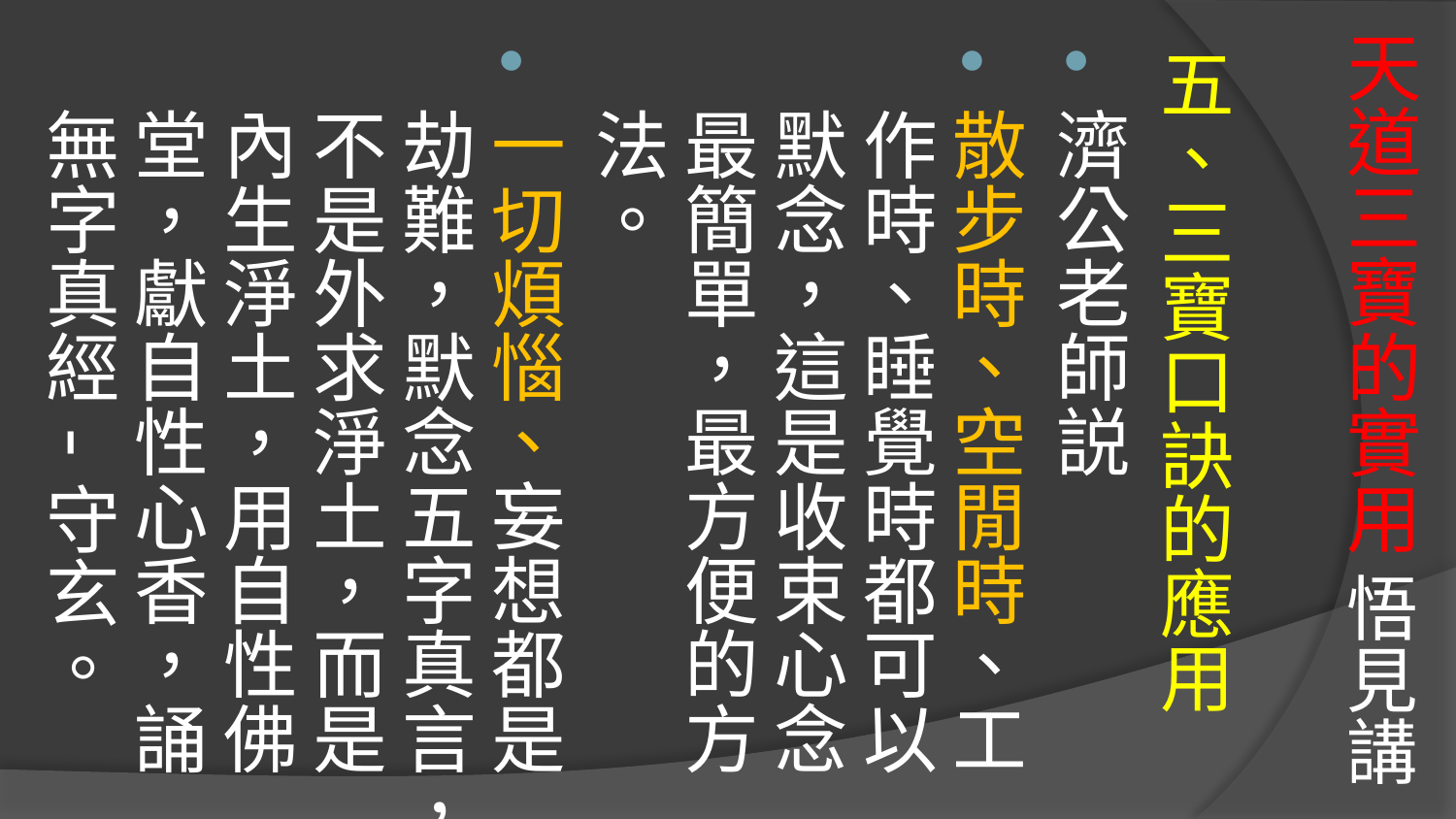

# 天道三寶的實用 悟見講
五、三寶口訣的應用
濟公老師説
散步時、空閒時、工作時、睡覺時都可以默念，這是收束心念最簡單，最方便的方法。
一切煩惱、妄想都是劫難，默念五字真言，不是外求淨土，而是內生淨土，用自性佛堂，獻自性心香，誦無字真經-守玄。